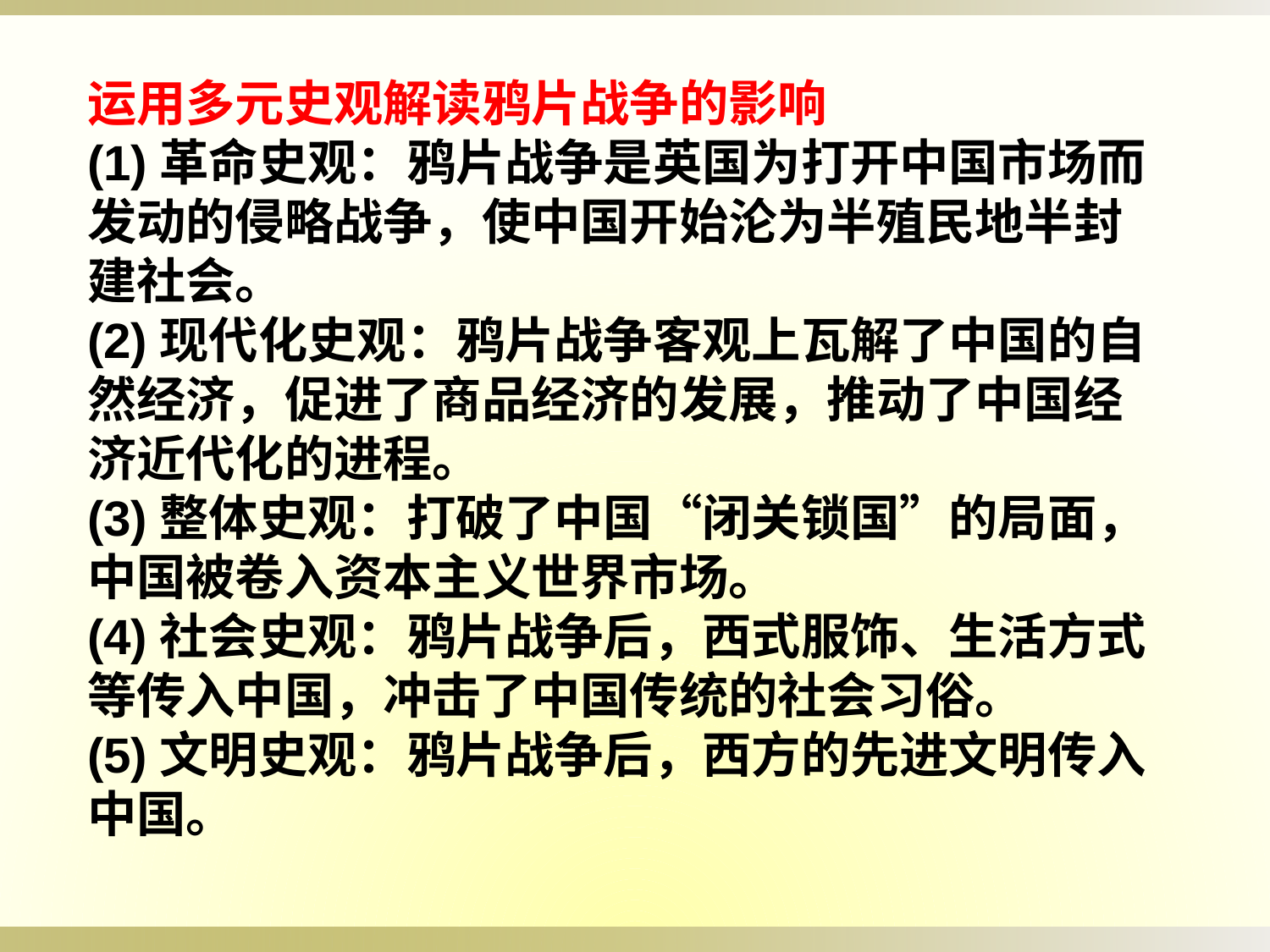

运用多元史观解读鸦片战争的影响
(1)革命史观：鸦片战争是英国为打开中国市场而发动的侵略战争，使中国开始沦为半殖民地半封建社会。
(2)现代化史观：鸦片战争客观上瓦解了中国的自然经济，促进了商品经济的发展，推动了中国经济近代化的进程。
(3)整体史观：打破了中国“闭关锁国”的局面，中国被卷入资本主义世界市场。
(4)社会史观：鸦片战争后，西式服饰、生活方式等传入中国，冲击了中国传统的社会习俗。
(5)文明史观：鸦片战争后，西方的先进文明传入中国。